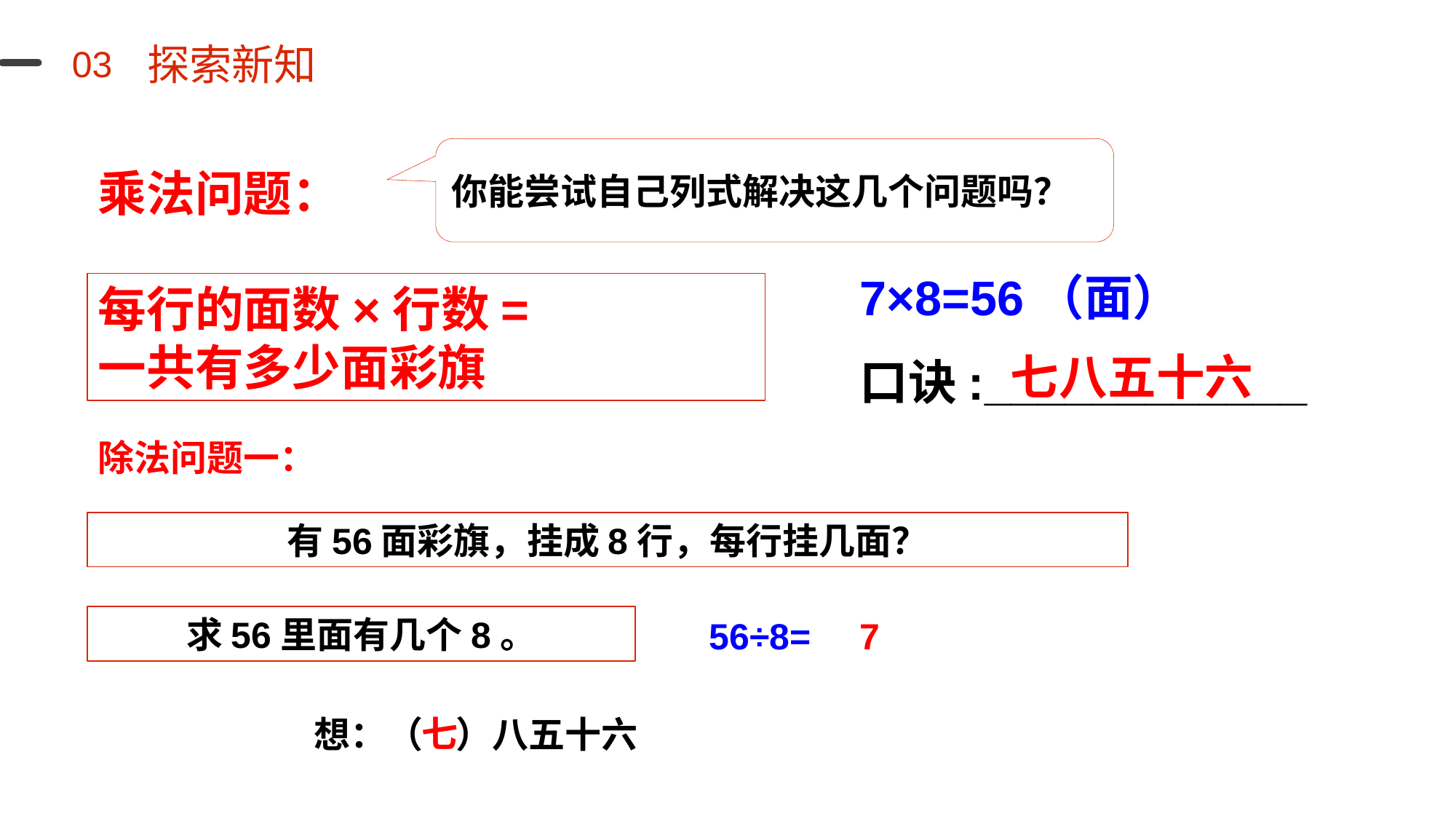

探索新知
03
你能尝试自己列式解决这几个问题吗？
乘法问题：
7×8=56（面）
每行的面数×行数=
一共有多少面彩旗
七八五十六
口诀:____________
除法问题一：
有56面彩旗，挂成8行，每行挂几面？
求56里面有几个8。
56÷8=
7
七
想：（    ）八五十六